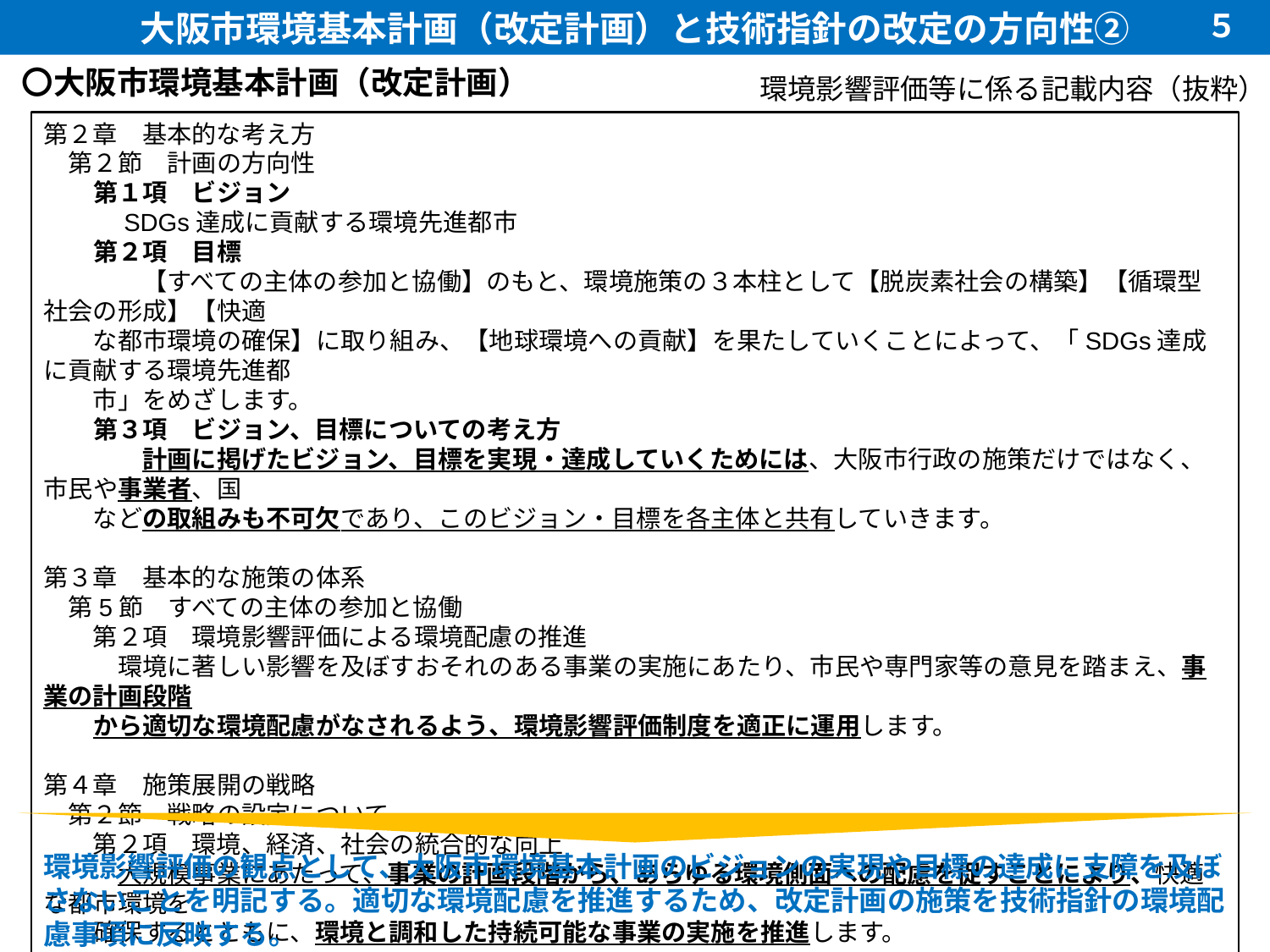

大阪市環境基本計画（改定計画）と技術指針の改定の方向性②
５
〇大阪市環境基本計画（改定計画）
環境影響評価等に係る記載内容（抜粋）
第２章　基本的な考え方
　第２節　計画の方向性
　　第１項　ビジョン
　　　SDGs達成に貢献する環境先進都市
　　第２項　目標
　　　　【すべての主体の参加と協働】のもと、環境施策の３本柱として【脱炭素社会の構築】【循環型社会の形成】【快適
　　な都市環境の確保】に取り組み、【地球環境への貢献】を果たしていくことによって、「SDGs達成に貢献する環境先進都
　　市」をめざします。
　　第３項　ビジョン、目標についての考え方
　　　　計画に掲げたビジョン、目標を実現・達成していくためには、大阪市行政の施策だけではなく、市民や事業者、国
　　などの取組みも不可欠であり、このビジョン・目標を各主体と共有していきます。

第３章　基本的な施策の体系
　第5節　すべての主体の参加と協働
　　第２項　環境影響評価による環境配慮の推進
　　　環境に著しい影響を及ぼすおそれのある事業の実施にあたり、市民や専門家等の意見を踏まえ、事業の計画段階
　　から適切な環境配慮がなされるよう、環境影響評価制度を適正に運用します。

第４章　施策展開の戦略
　第２節　戦略の設定について
　　第２項　環境、経済、社会の統合的な向上
　　　大規模事業にあたって、事業の計画段階から、あらゆる環境側面への配慮を促すことにより、快適な都市環境を
　　確保するとともに、環境と調和した持続可能な事業の実施を推進します。

環境影響評価の観点として、大阪市環境基本計画のビジョンの実現や目標の達成に支障を及ぼさないことを明記する。適切な環境配慮を推進するため、改定計画の施策を技術指針の環境配慮事項に反映する。